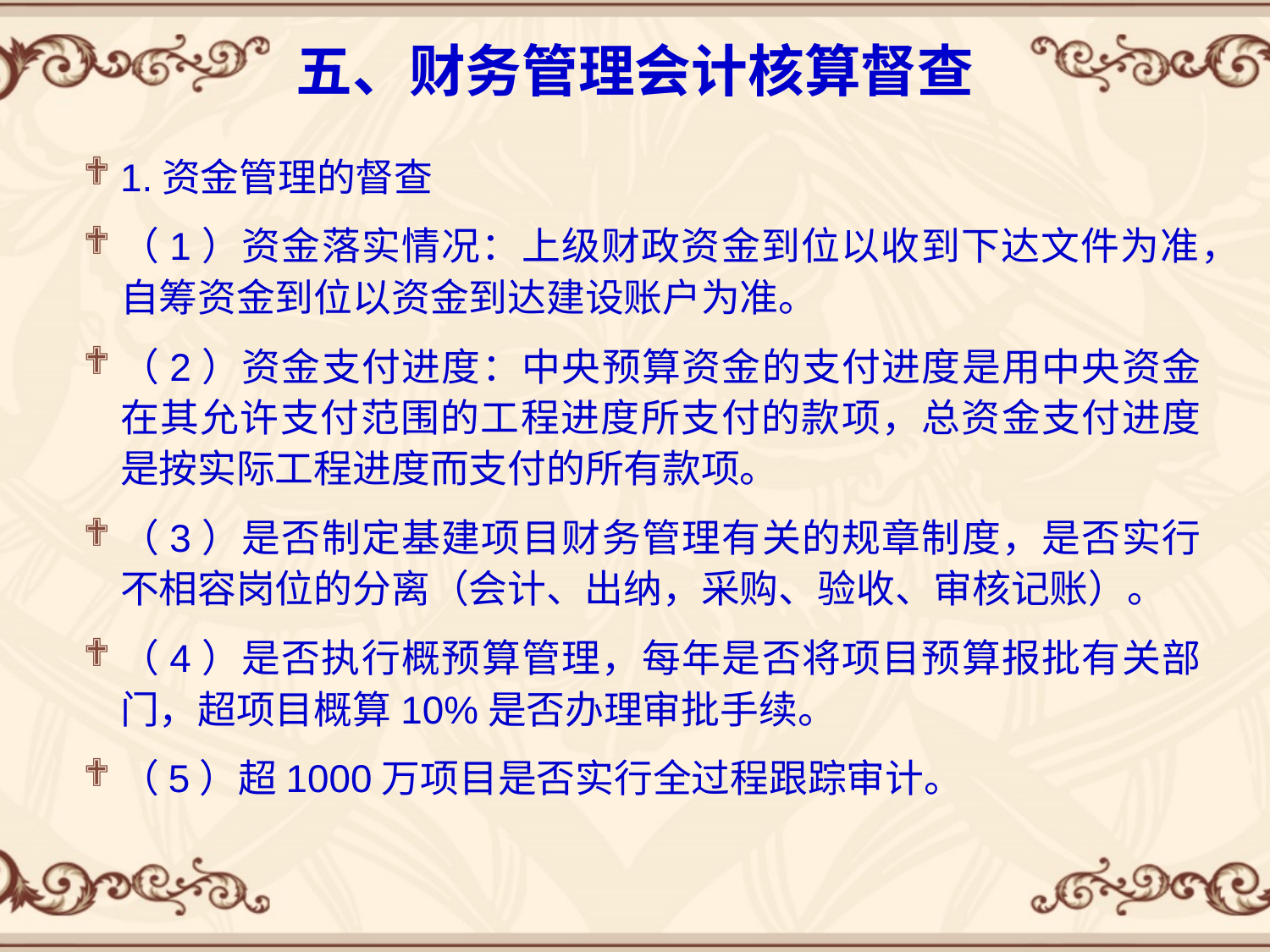

# 五、财务管理会计核算督查
1.资金管理的督查
（1）资金落实情况：上级财政资金到位以收到下达文件为准，自筹资金到位以资金到达建设账户为准。
（2）资金支付进度：中央预算资金的支付进度是用中央资金在其允许支付范围的工程进度所支付的款项，总资金支付进度是按实际工程进度而支付的所有款项。
（3）是否制定基建项目财务管理有关的规章制度，是否实行不相容岗位的分离（会计、出纳，采购、验收、审核记账）。
（4）是否执行概预算管理，每年是否将项目预算报批有关部门，超项目概算10%是否办理审批手续。
（5）超1000万项目是否实行全过程跟踪审计。